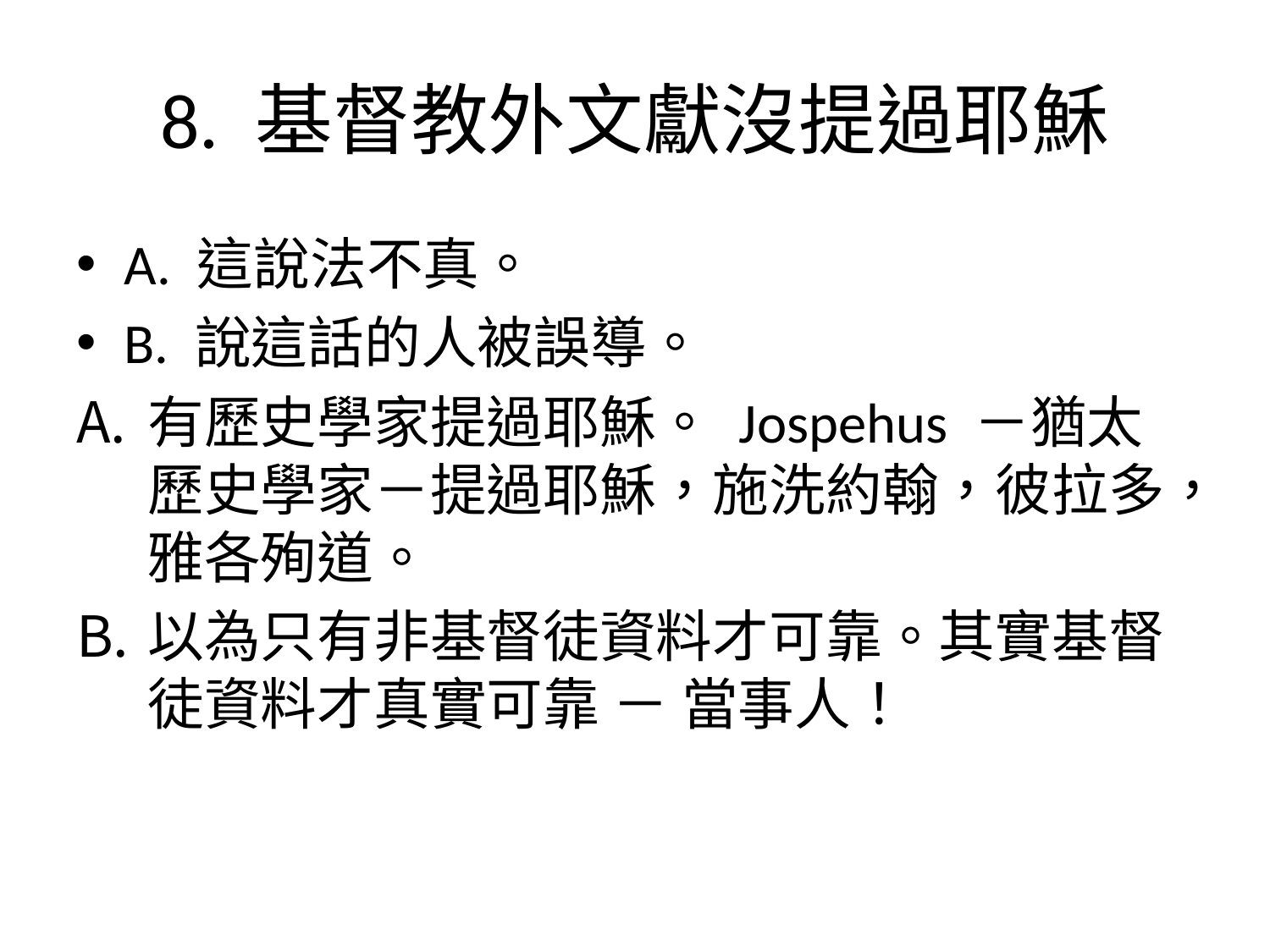

# 8. 基督教外文獻沒提過耶穌
A. 這說法不真。
B. 說這話的人被誤導。
有歷史學家提過耶穌。 Jospehus －猶太歷史學家－提過耶穌，施洗約翰，彼拉多，雅各殉道。
以為只有非基督徒資料才可靠。其實基督徒資料才真實可靠 － 當事人！